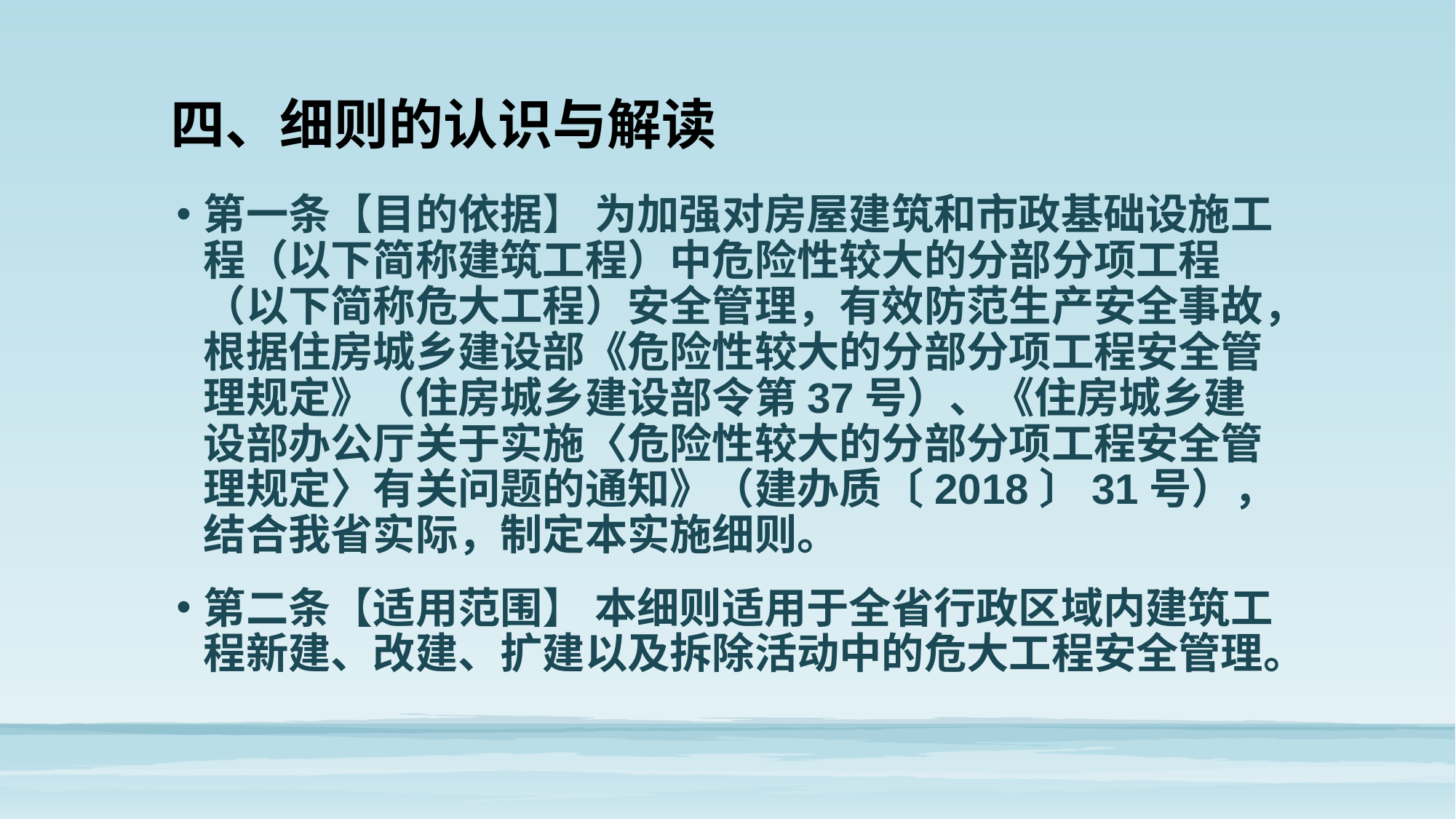

# 四、细则的认识与解读
第一条【目的依据】 为加强对房屋建筑和市政基础设施工程（以下简称建筑工程）中危险性较大的分部分项工程（以下简称危大工程）安全管理，有效防范生产安全事故，根据住房城乡建设部《危险性较大的分部分项工程安全管理规定》（住房城乡建设部令第37号）、《住房城乡建设部办公厅关于实施〈危险性较大的分部分项工程安全管理规定〉有关问题的通知》（建办质〔2018〕31号），结合我省实际，制定本实施细则。
第二条【适用范围】 本细则适用于全省行政区域内建筑工程新建、改建、扩建以及拆除活动中的危大工程安全管理。